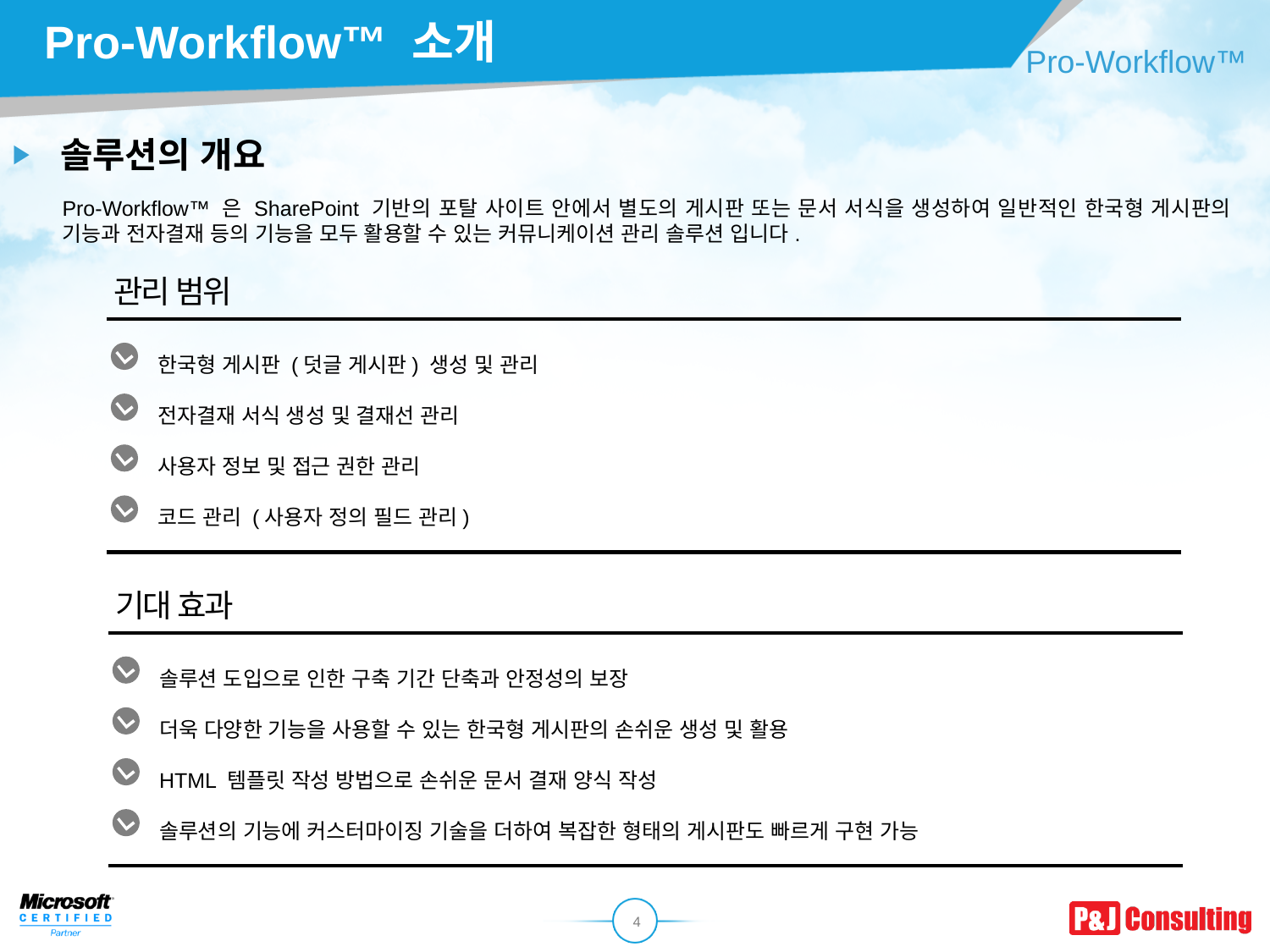

Pro-Workflow™ 소개
Pro-Workflow™
# 솔루션의 개요
Pro-Workflow™ 은 SharePoint 기반의 포탈 사이트 안에서 별도의 게시판 또는 문서 서식을 생성하여 일반적인 한국형 게시판의 기능과 전자결재 등의 기능을 모두 활용할 수 있는 커뮤니케이션 관리 솔루션 입니다.
관리 범위
한국형 게시판 (덧글 게시판) 생성 및 관리
전자결재 서식 생성 및 결재선 관리
사용자 정보 및 접근 권한 관리
코드 관리 (사용자 정의 필드 관리)

기대 효과
솔루션 도입으로 인한 구축 기간 단축과 안정성의 보장
더욱 다양한 기능을 사용할 수 있는 한국형 게시판의 손쉬운 생성 및 활용
HTML 템플릿 작성 방법으로 손쉬운 문서 결재 양식 작성
솔루션의 기능에 커스터마이징 기술을 더하여 복잡한 형태의 게시판도 빠르게 구현 가능